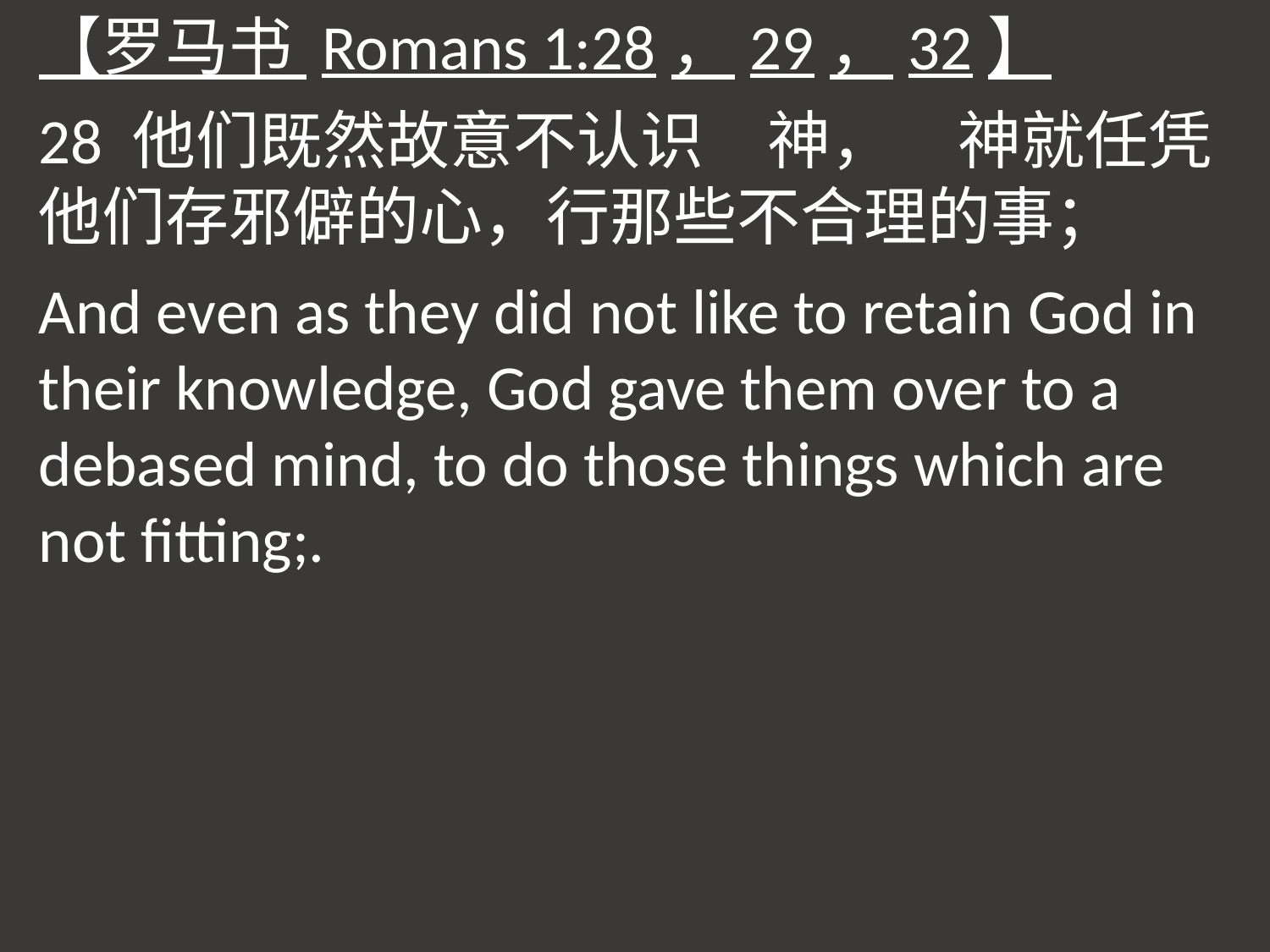

【罗马书 Romans 1:28，29，32】
28 他们既然故意不认识　神，　神就任凭他们存邪僻的心，行那些不合理的事；
And even as they did not like to retain God in their knowledge, God gave them over to a debased mind, to do those things which are not fitting;.